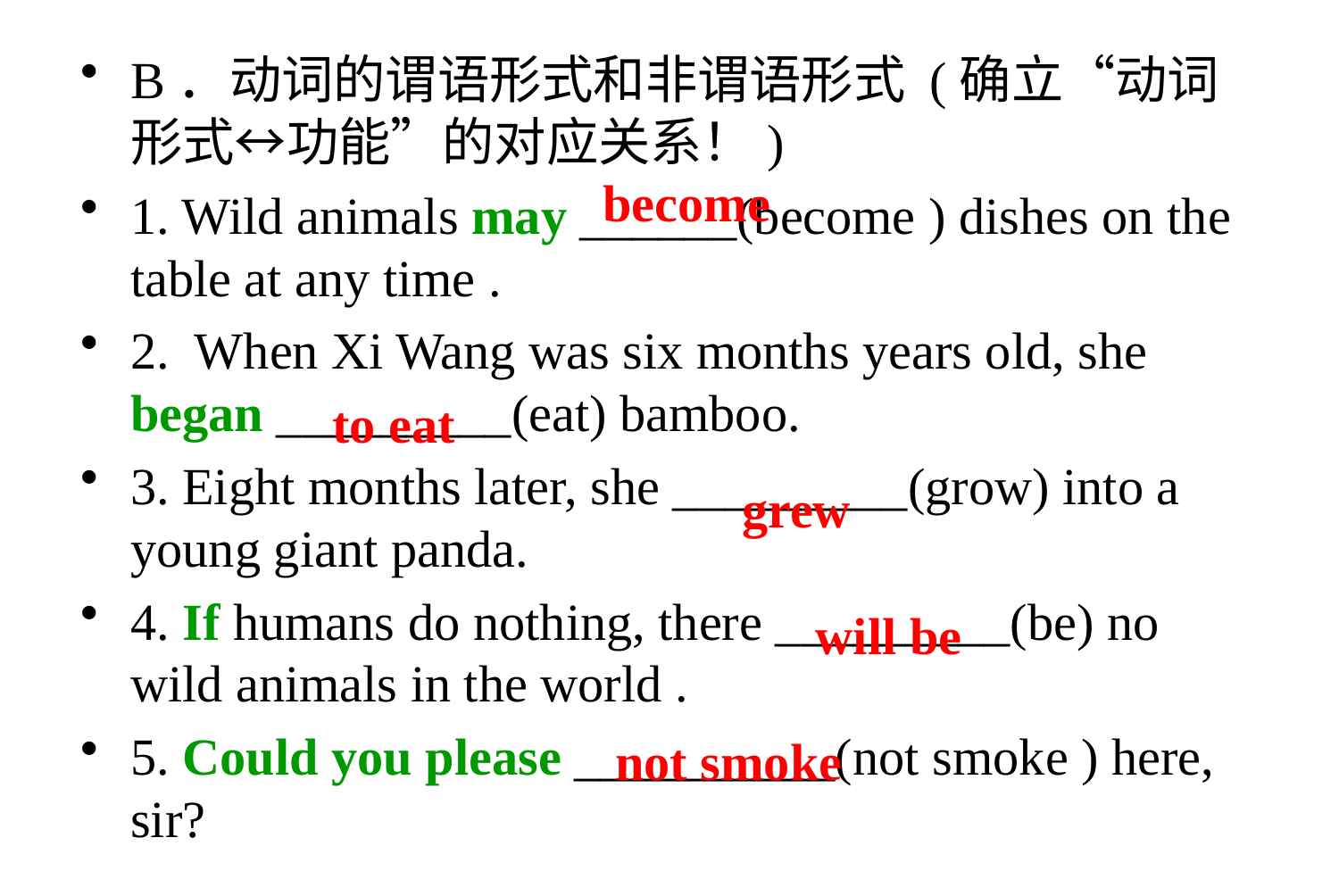

B．动词的谓语形式和非谓语形式 (确立“动词形式↔功能”的对应关系！)
1. Wild animals may ______(become ) dishes on the table at any time .
2.  When Xi Wang was six months years old, she began _________(eat) bamboo.
3. Eight months later, she _________(grow) into a young giant panda.
4. If humans do nothing, there _________(be) no wild animals in the world .
5. Could you please __________(not smoke ) here, sir?
become
to eat
grew
will be
not smoke